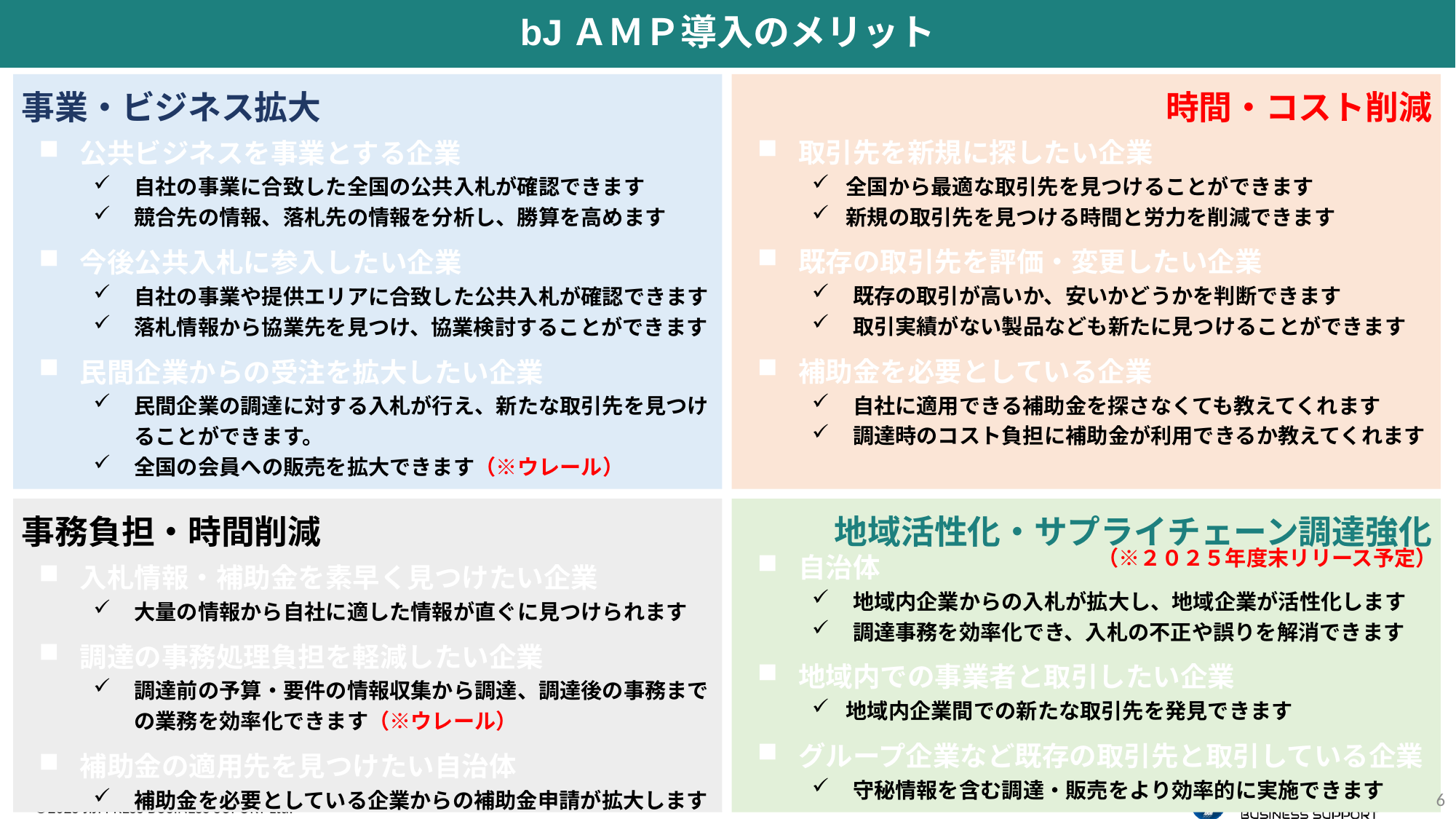

bJＡＭＰ導入のメリット

事業・ビジネス拡大
時間・コスト削減
取引先を新規に探したい企業
全国から最適な取引先を見つけることができます
新規の取引先を見つける時間と労力を削減できます
既存の取引先を評価・変更したい企業
既存の取引が高いか、安いかどうかを判断できます
取引実績がない製品なども新たに見つけることができます
補助金を必要としている企業
自社に適用できる補助金を探さなくても教えてくれます
調達時のコスト負担に補助金が利用できるか教えてくれます
公共ビジネスを事業とする企業
自社の事業に合致した全国の公共入札が確認できます
競合先の情報、落札先の情報を分析し、勝算を高めます
今後公共入札に参入したい企業
自社の事業や提供エリアに合致した公共入札が確認できます
落札情報から協業先を見つけ、協業検討することができます
民間企業からの受注を拡大したい企業
民間企業の調達に対する入札が行え、新たな取引先を見つけることができます。
全国の会員への販売を拡大できます（※ウレール）
地域活性化・サプライチェーン調達強化
事務負担・時間削減
自治体
地域内企業からの入札が拡大し、地域企業が活性化します
調達事務を効率化でき、入札の不正や誤りを解消できます
地域内での事業者と取引したい企業
地域内企業間での新たな取引先を発見できます
グループ企業など既存の取引先と取引している企業
守秘情報を含む調達・販売をより効率的に実施できます
（※２０２５年度末リリース予定）
入札情報・補助金を素早く見つけたい企業
大量の情報から自社に適した情報が直ぐに見つけられます
調達の事務処理負担を軽減したい企業
調達前の予算・要件の情報収集から調達、調達後の事務までの業務を効率化できます（※ウレール）
補助金の適用先を見つけたい自治体
補助金を必要としている企業からの補助金申請が拡大します
6